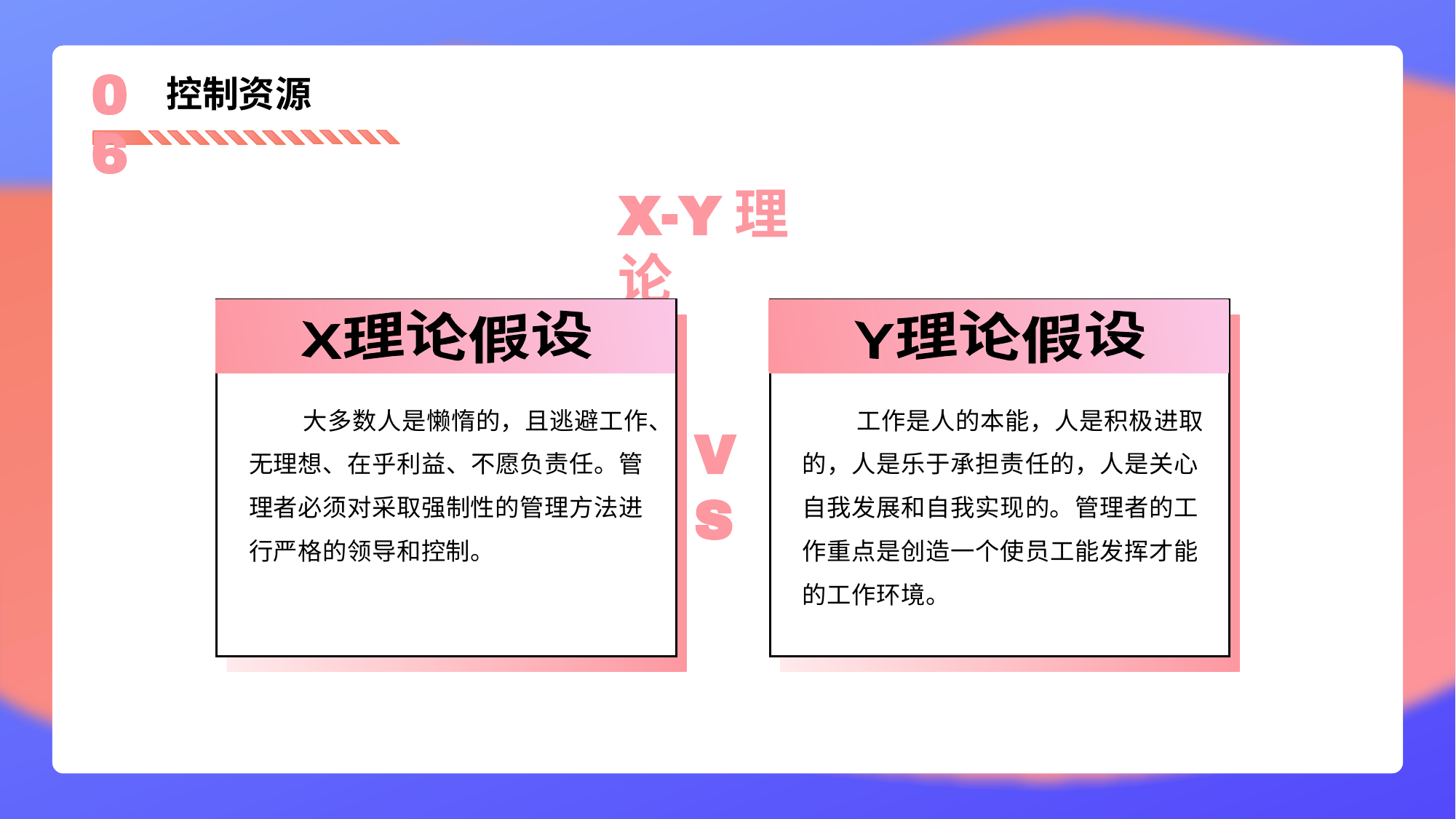

06
# 控制资源
X-Y理论

X理论假设
大多数人是懒惰的，且逃避工作、无理想、在乎利益、不愿负责任。管理者必须对采取强制性的管理方法进行严格的领导和控制。

Y理论假设
工作是人的本能，人是积极进取的，人是乐于承担责任的，人是关心 自我发展和自我实现的。管理者的工作重点是创造一个使员工能发挥才能的工作环境。
VS